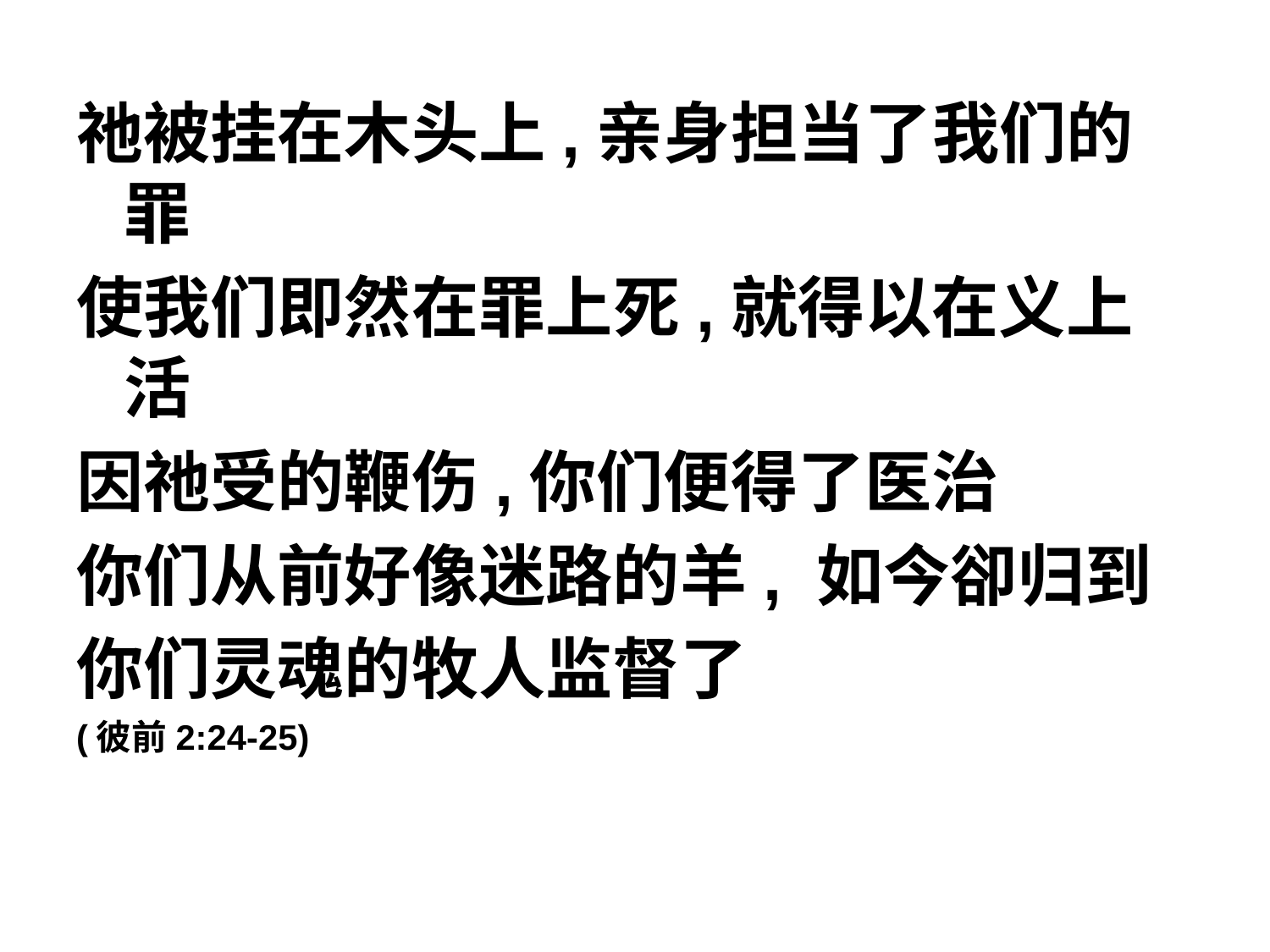

祂被挂在木头上,亲身担当了我们的罪
使我们即然在罪上死,就得以在义上活
因祂受的鞭伤,你们便得了医治
你们从前好像迷路的羊, 如今卻归到
你们灵魂的牧人监督了
(彼前2:24-25)